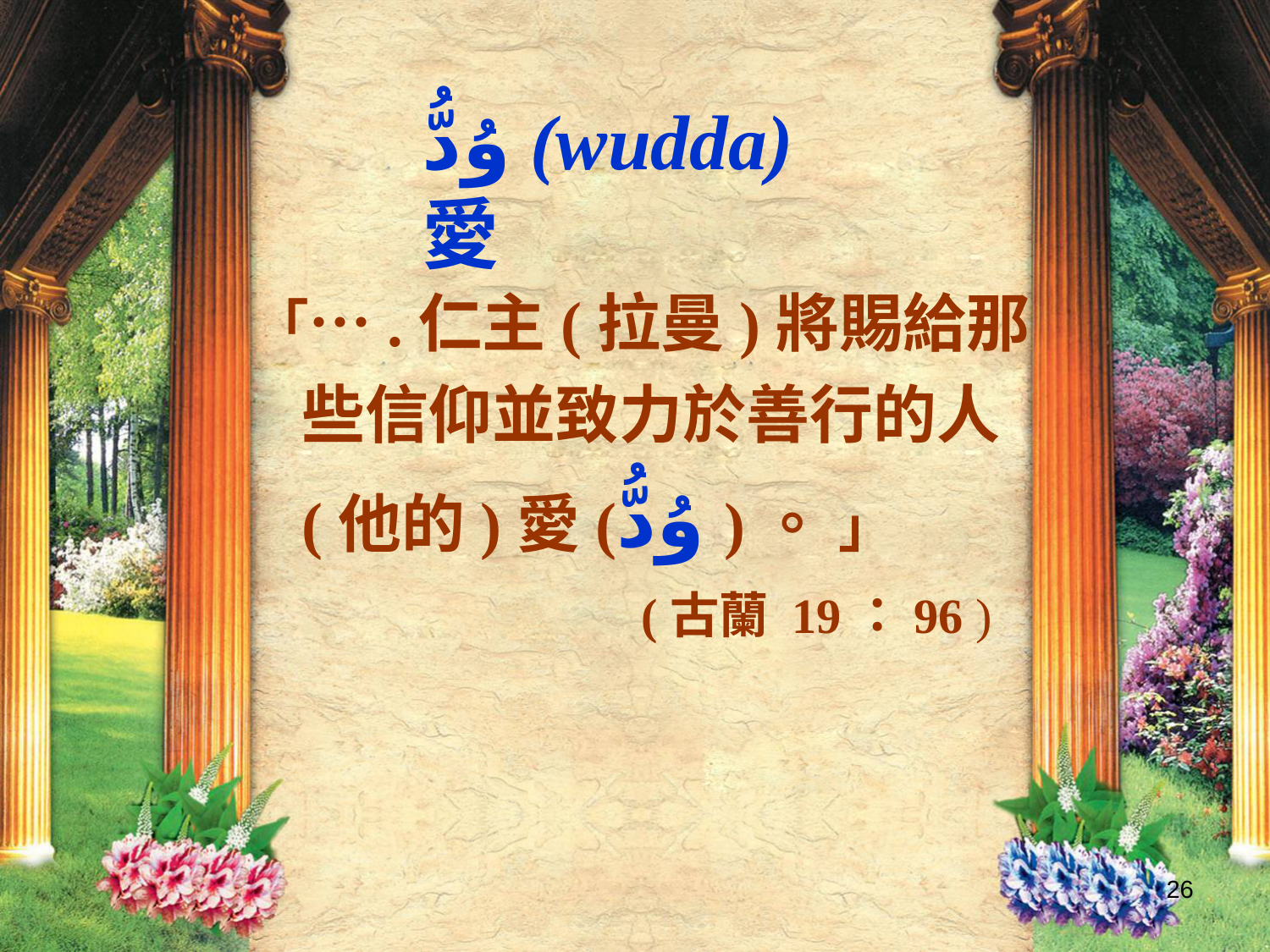

وُدُّ (wudda) 愛
「….仁主(拉曼)將賜給那些信仰並致力於善行的人(他的)愛(وُدُّ )。 」
(古蘭 19：96 )

26